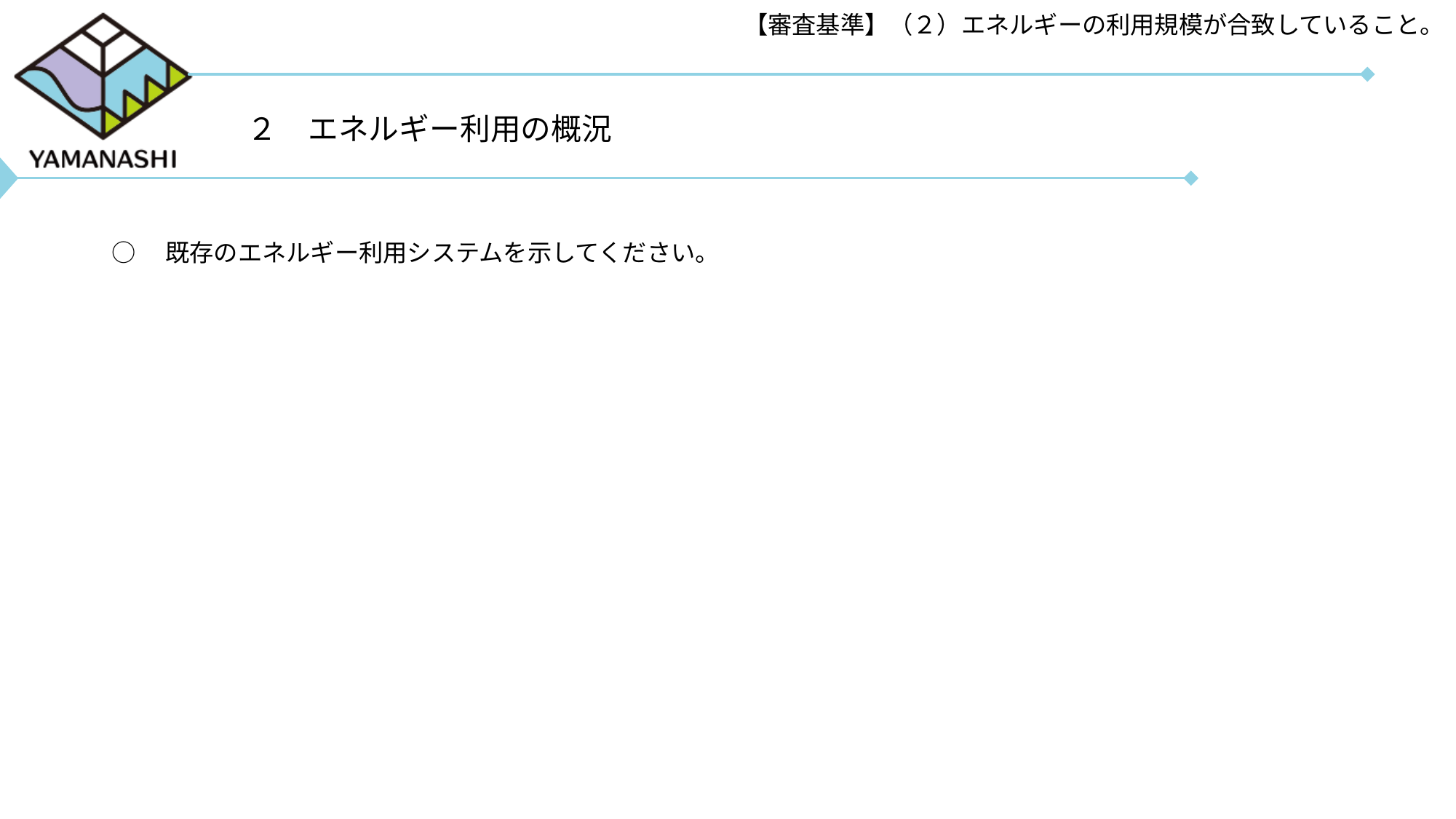

【審査基準】（２）エネルギーの利用規模が合致していること。
２　エネルギー利用の概況
○　既存のエネルギー利用システムを示してください。